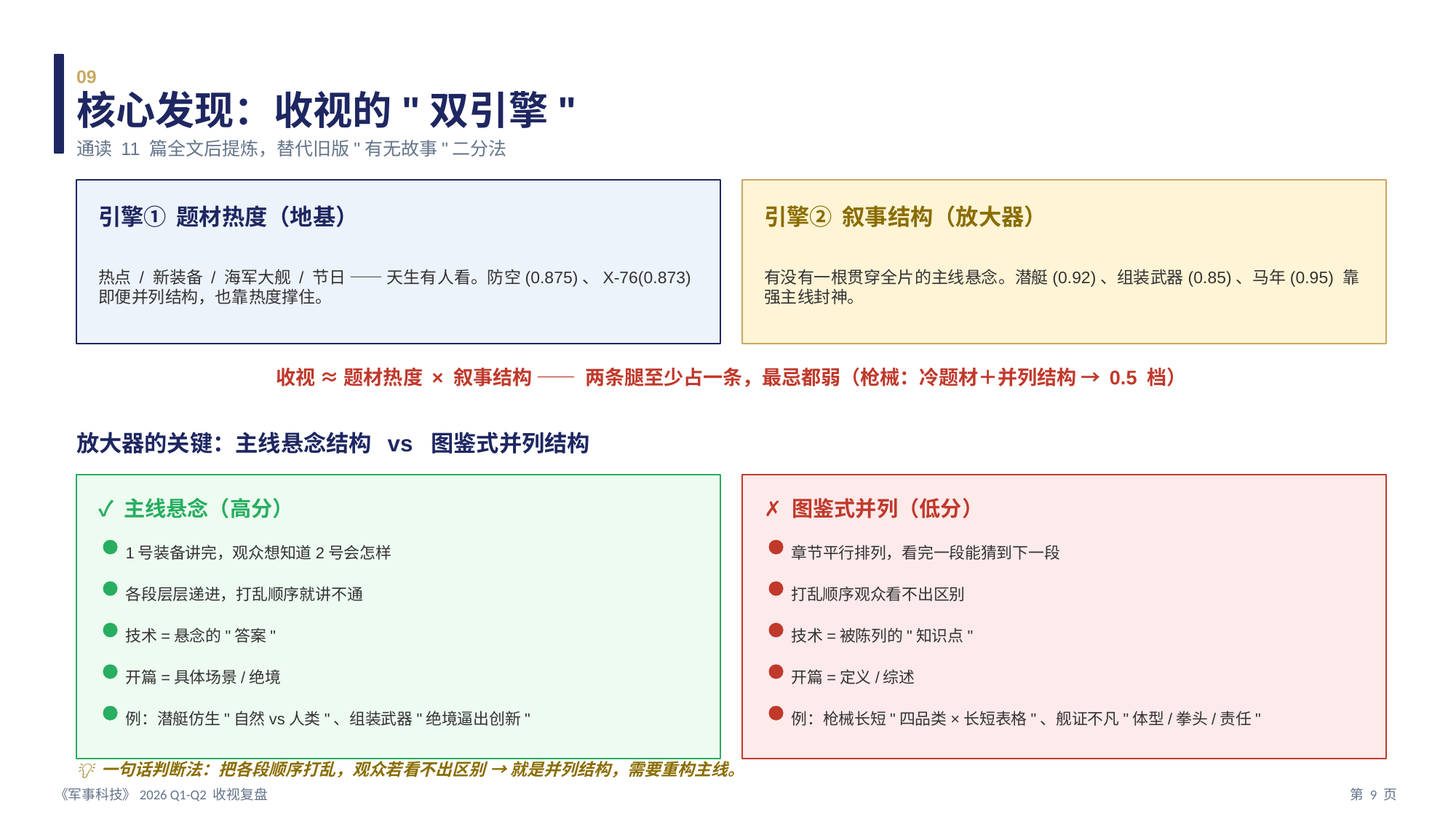

09

核心发现：收视的"双引擎"
通读 11 篇全文后提炼，替代旧版"有无故事"二分法

引擎①  题材热度（地基）
引擎②  叙事结构（放大器）
热点 / 新装备 / 海军大舰 / 节日 —— 天生有人看。防空(0.875)、X-76(0.873)即便并列结构，也靠热度撑住。
有没有一根贯穿全片的主线悬念。潜艇(0.92)、组装武器(0.85)、马年(0.95) 靠强主线封神。
收视 ≈ 题材热度 × 叙事结构 ——  两条腿至少占一条，最忌都弱（枪械：冷题材＋并列结构 → 0.5 档）
放大器的关键：主线悬念结构  vs  图鉴式并列结构

✓ 主线悬念（高分）
✗ 图鉴式并列（低分）
1号装备讲完，观众想知道2号会怎样
章节平行排列，看完一段能猜到下一段

各段层层递进，打乱顺序就讲不通
打乱顺序观众看不出区别

技术=悬念的"答案"
技术=被陈列的"知识点"

开篇=具体场景/绝境
开篇=定义/综述

例：潜艇仿生"自然vs人类"、组装武器"绝境逼出创新"
例：枪械长短"四品类×长短表格"、舰证不凡"体型/拳头/责任"

💡 一句话判断法：把各段顺序打乱，观众若看不出区别 → 就是并列结构，需要重构主线。
《军事科技》2026 Q1-Q2 收视复盘
第 9 页